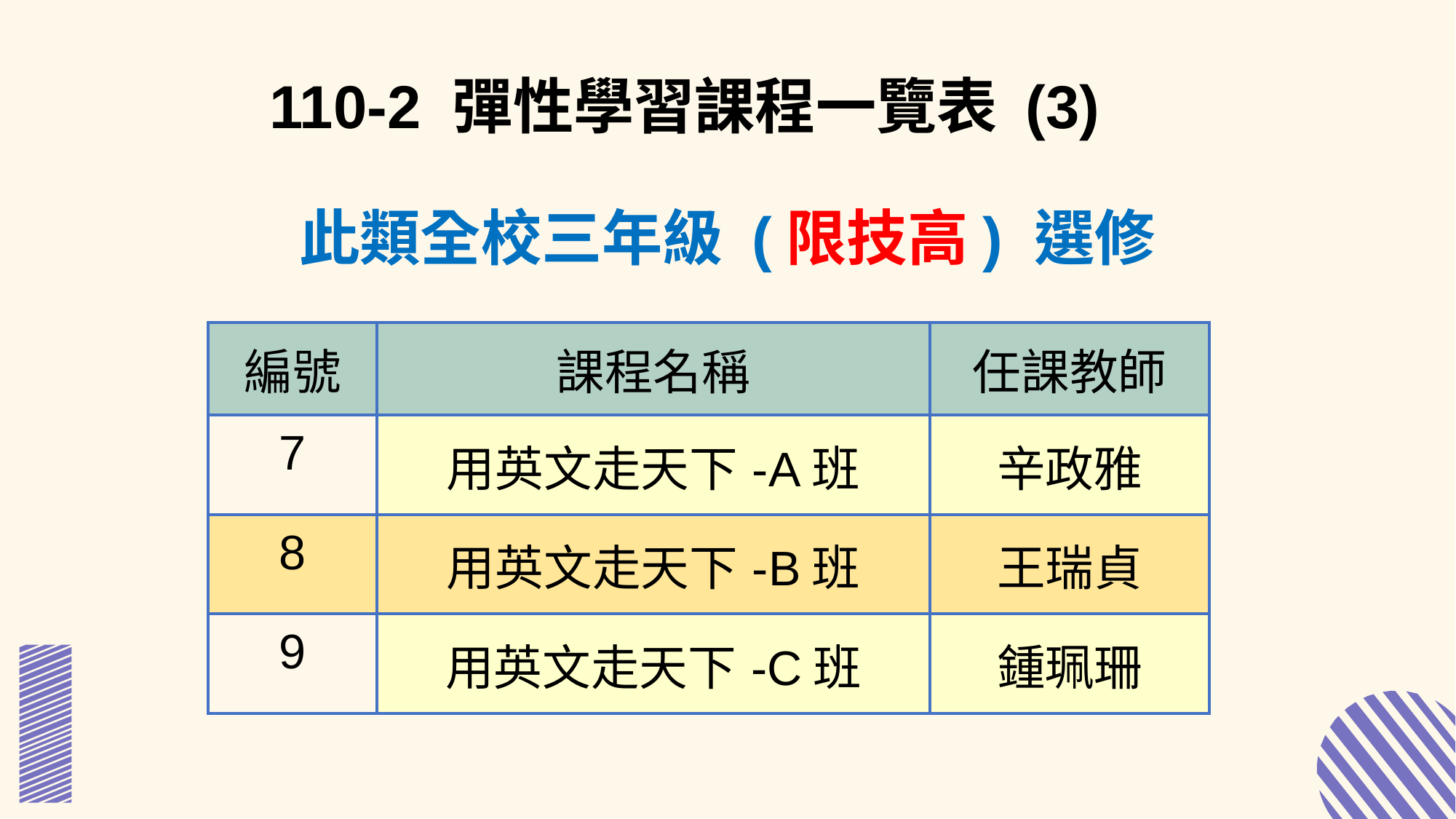

110-2 彈性學習課程一覽表 (3)
此類全校三年級 (限技高) 選修

| 編號 | 課程名稱 | 任課教師 |
| --- | --- | --- |
| 7 | 用英文走天下-A班 | 辛政雅 |
| 8 | 用英文走天下-B班 | 王瑞貞 |
| 9 | 用英文走天下-C班 | 鍾珮珊 |